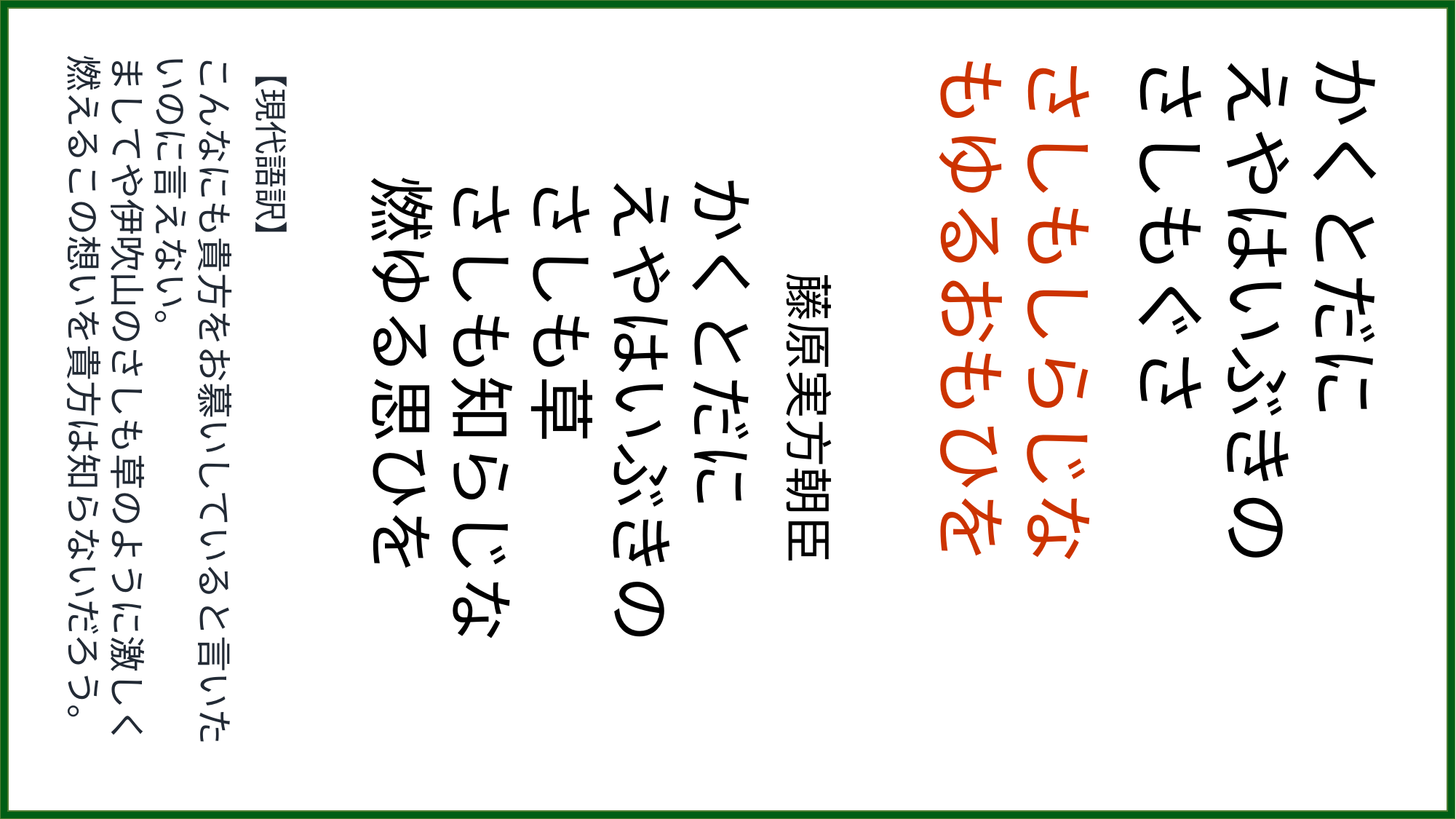

【現代語訳】

こんなにも貴方をお慕いしていると言いたいのに言えない。
ましてや伊吹山のさしも草のように激しく燃えるこの想いを貴方は知らないだろう。
　　藤原実方朝臣

かくとだに
えやはいぶきの
さしも草
さしも知らじな
燃ゆる思ひを
さしもしらじな
もゆるおもひを
かくとだに
えやはいぶきの
さしもぐさ